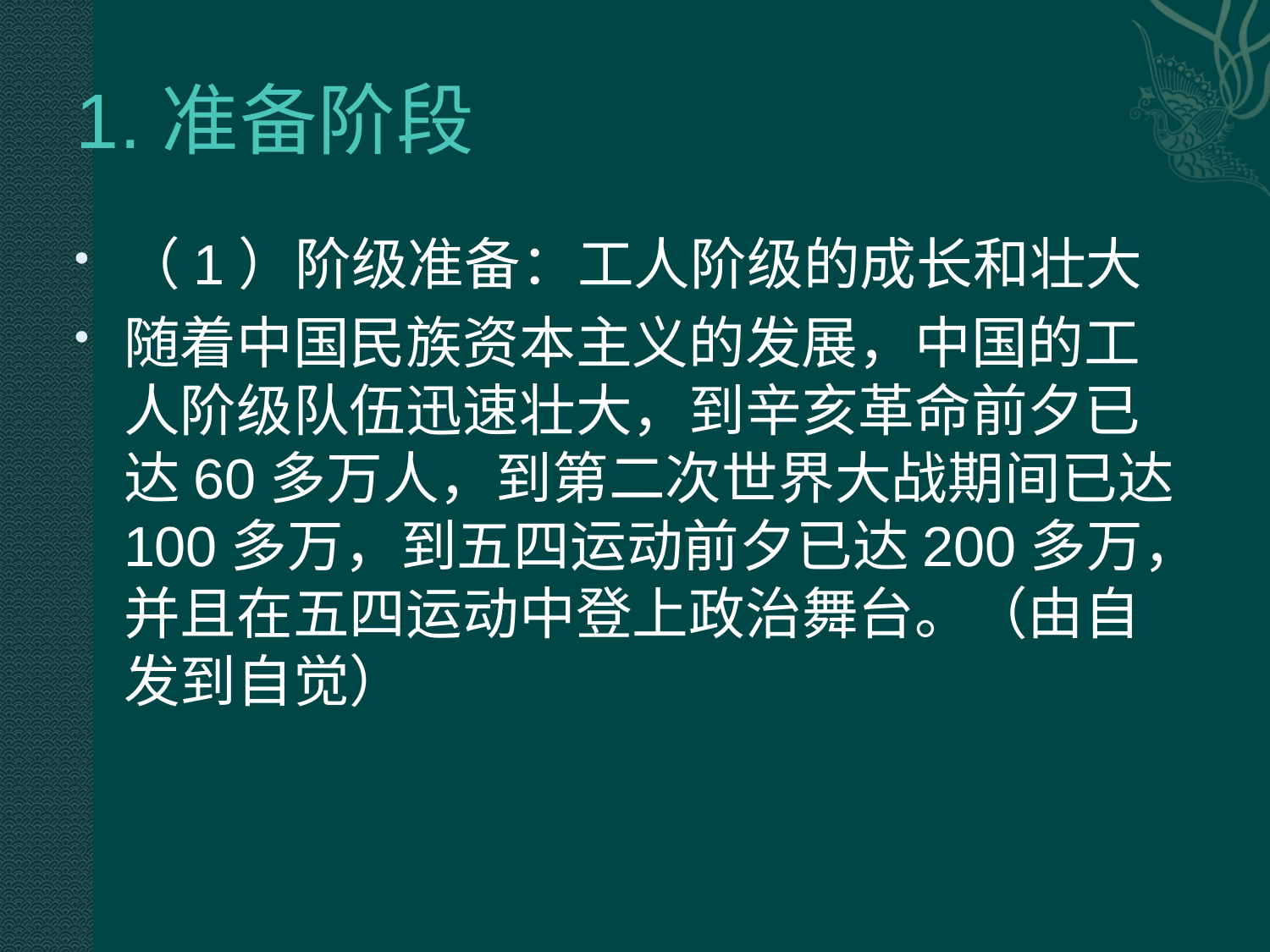

# 1.准备阶段
（1）阶级准备：工人阶级的成长和壮大
随着中国民族资本主义的发展，中国的工人阶级队伍迅速壮大，到辛亥革命前夕已达60多万人，到第二次世界大战期间已达100多万，到五四运动前夕已达200多万，并且在五四运动中登上政治舞台。（由自发到自觉）